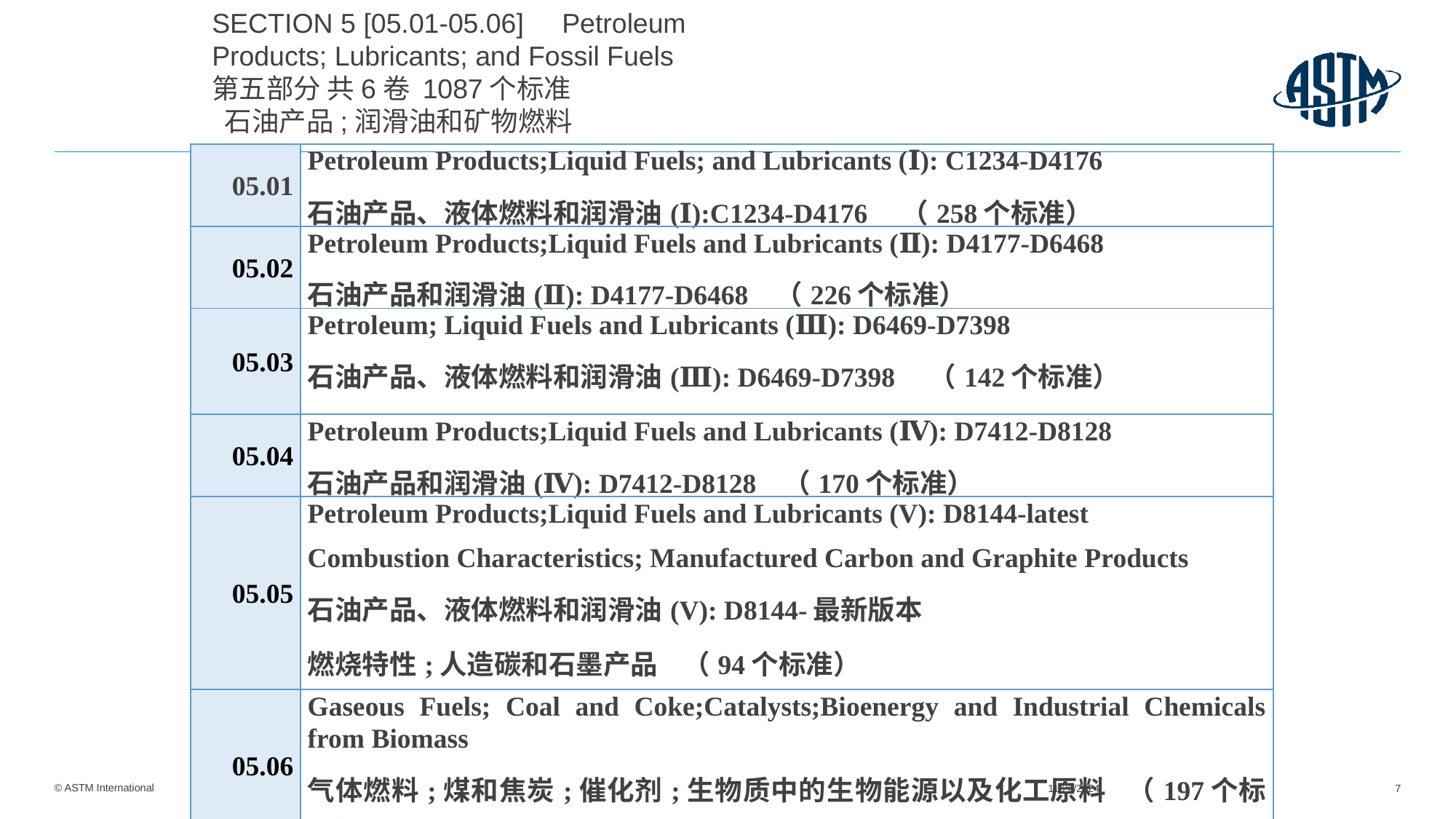

SECTION 5 [05.01-05.06]     Petroleum Products; Lubricants; and Fossil Fuels
第五部分 共6卷 1087个标准
 石油产品;润滑油和矿物燃料
| 05.01 | Petroleum Products;Liquid Fuels; and Lubricants (Ⅰ): C1234-D4176 石油产品、液体燃料和润滑油(Ⅰ):C1234-D4176 （258个标准） |
| --- | --- |
| 05.02 | Petroleum Products;Liquid Fuels and Lubricants (Ⅱ): D4177-D6468 石油产品和润滑油(Ⅱ): D4177-D6468 （226个标准） |
| 05.03 | Petroleum; Liquid Fuels and Lubricants (Ⅲ): D6469-D7398 石油产品、液体燃料和润滑油(Ⅲ): D6469-D7398 （142个标准） |
| 05.04 | Petroleum Products;Liquid Fuels and Lubricants (Ⅳ): D7412-D8128 石油产品和润滑油(Ⅳ): D7412-D8128 （170个标准） |
| 05.05 | Petroleum Products;Liquid Fuels and Lubricants (V): D8144-latest Combustion Characteristics; Manufactured Carbon and Graphite Products 石油产品、液体燃料和润滑油(V): D8144-最新版本 燃烧特性;人造碳和石墨产品 （94个标准） |
| 05.06 | Gaseous Fuels; Coal and Coke;Catalysts;Bioenergy and Industrial Chemicals from Biomass 气体燃料;煤和焦炭;催化剂;生物质中的生物能源以及化工原料 （197个标准） |
11/26/2024
7